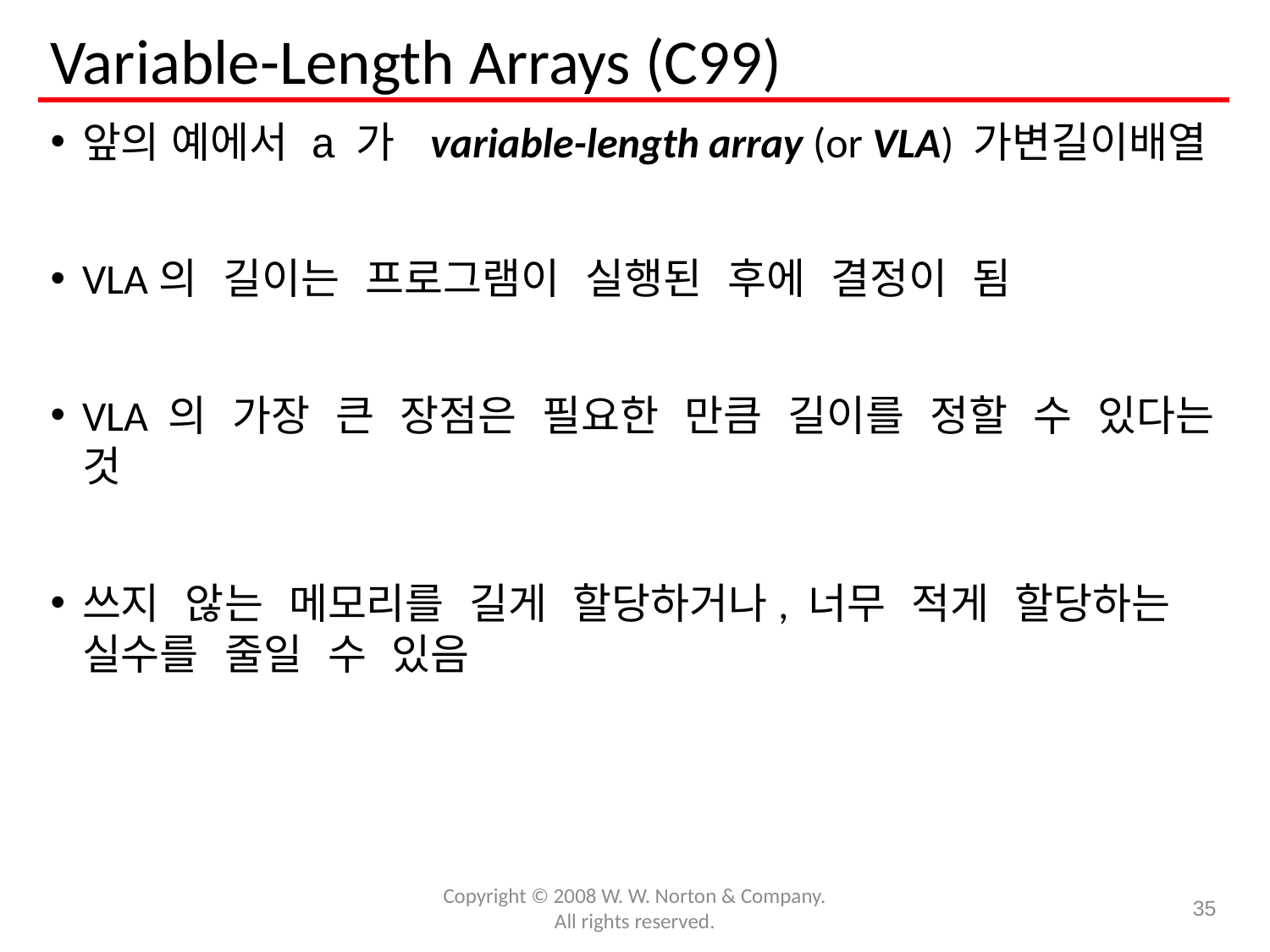

# Variable-Length Arrays (C99)
앞의 예에서 a 가 variable-length array (or VLA) 가변길이배열

VLA의 길이는 프로그램이 실행된 후에 결정이 됨

VLA 의 가장 큰 장점은 필요한 만큼 길이를 정할 수 있다는 것

쓰지 않는 메모리를 길게 할당하거나, 너무 적게 할당하는 실수를 줄일 수 있음
Copyright © 2008 W. W. Norton & Company.
All rights reserved.
35